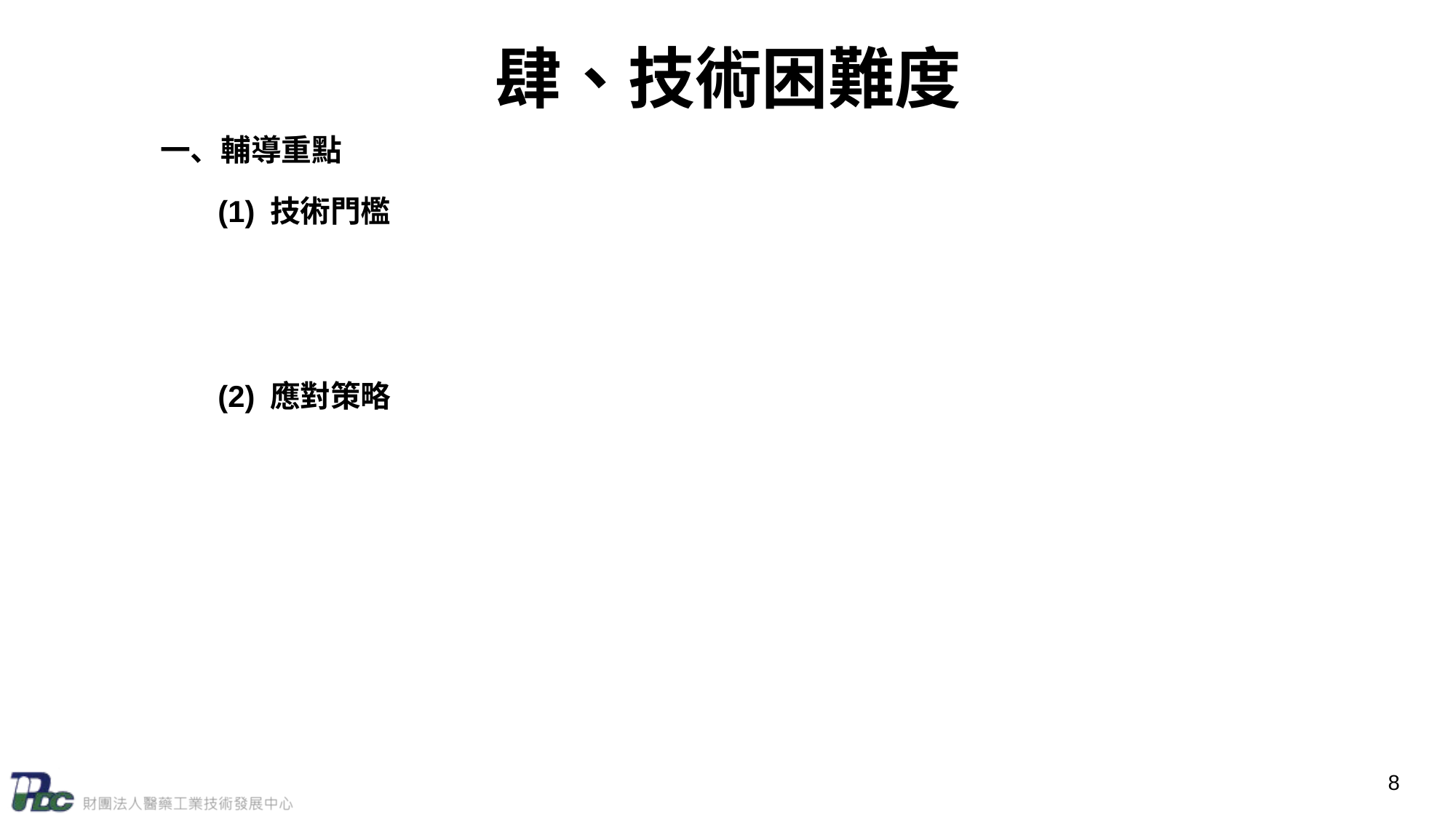

# 肆、技術困難度
一、輔導重點
(1) 技術門檻

(2) 應對策略

8